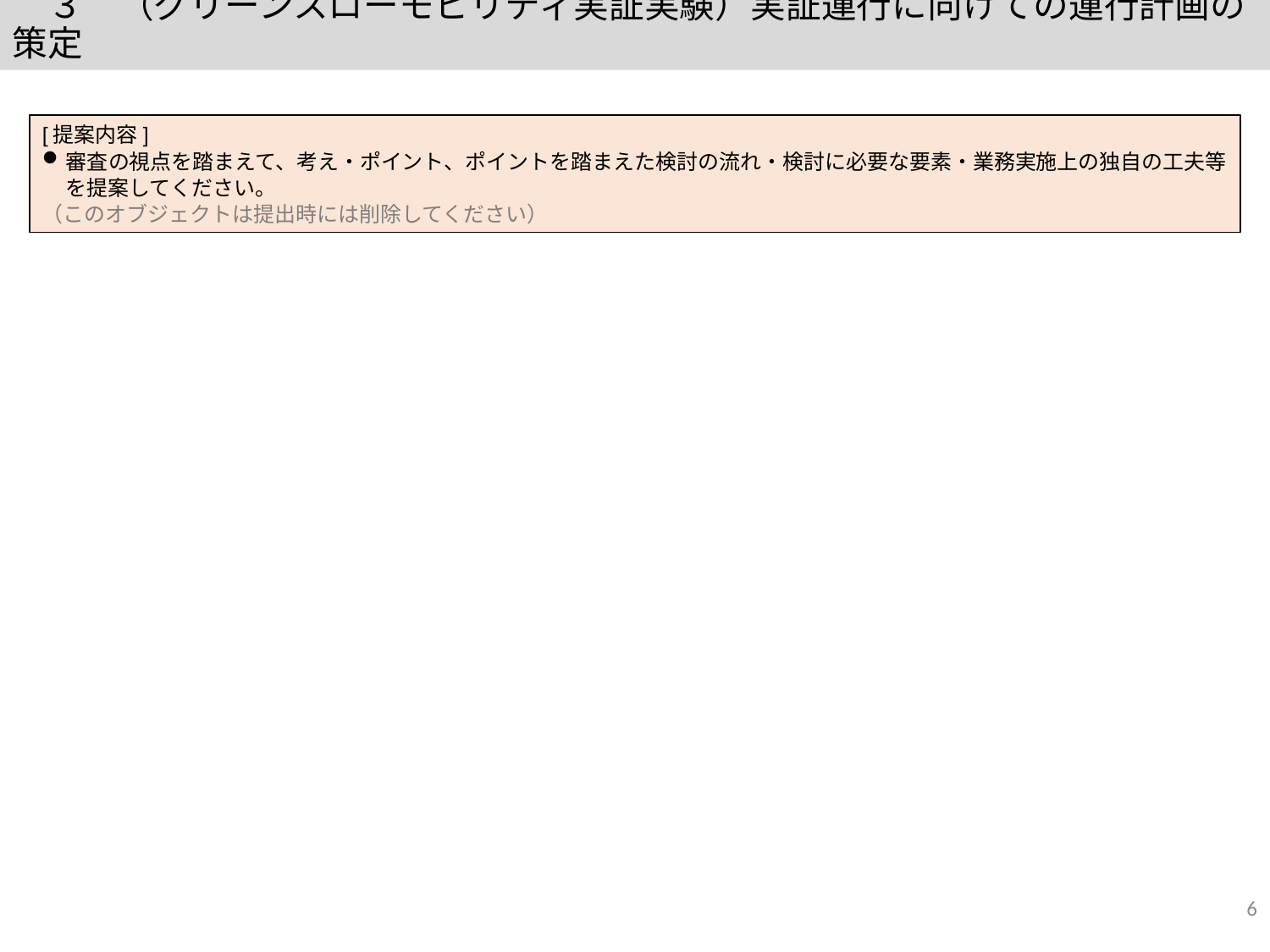

３　（グリーンスローモビリティ実証実験）実証運行に向けての運行計画の策定
[提案内容]
審査の視点を踏まえて、考え・ポイント、ポイントを踏まえた検討の流れ・検討に必要な要素・業務実施上の独自の工夫等を提案してください。
（このオブジェクトは提出時には削除してください）
6